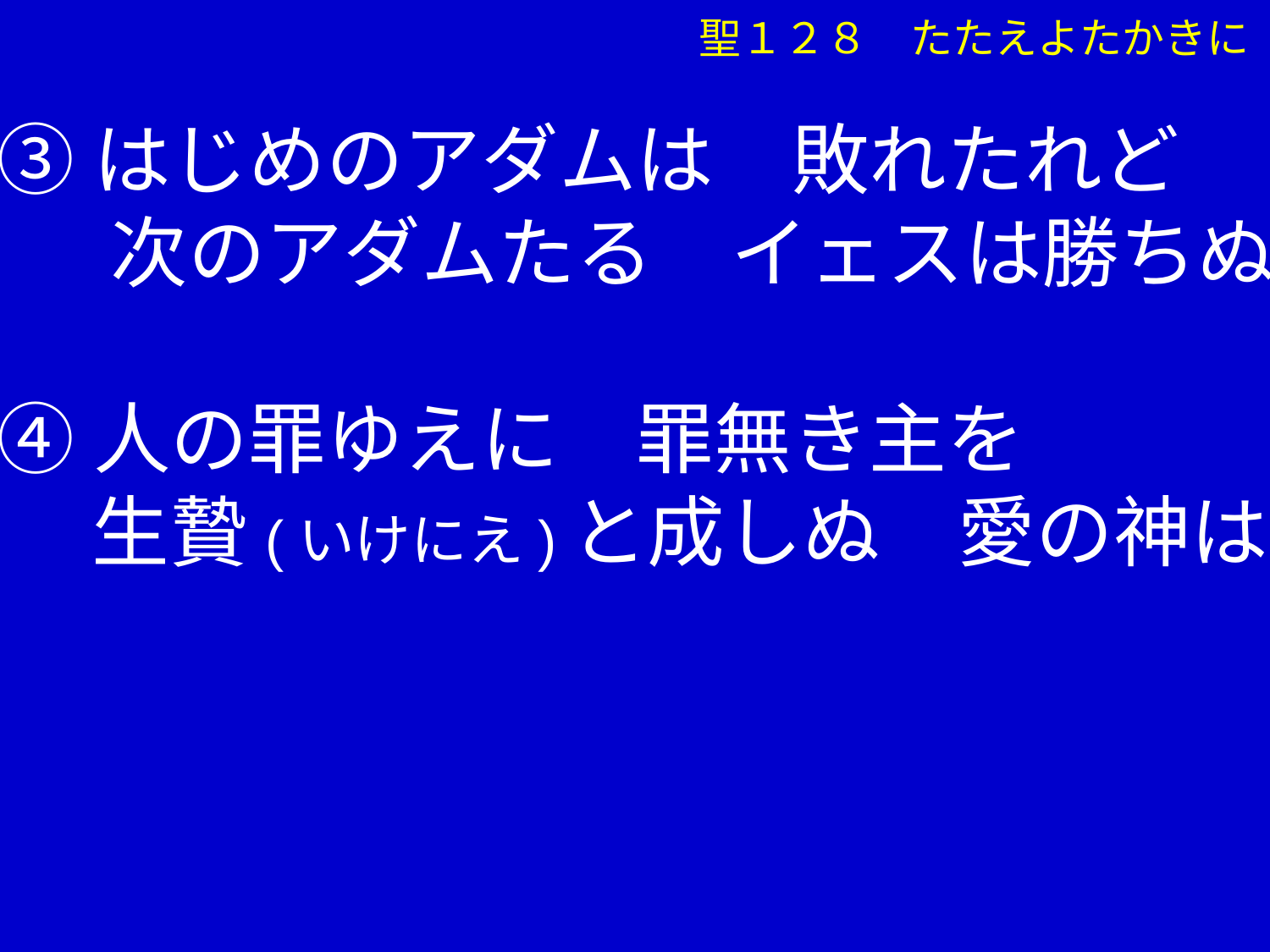

聖１２８　たたえよたかきに
③はじめのアダムは　敗れたれど
 　次のアダムたる　イェスは勝ちぬ

④人の罪ゆえに　罪無き主を
　 生贄(いけにえ)と成しぬ　愛の神は